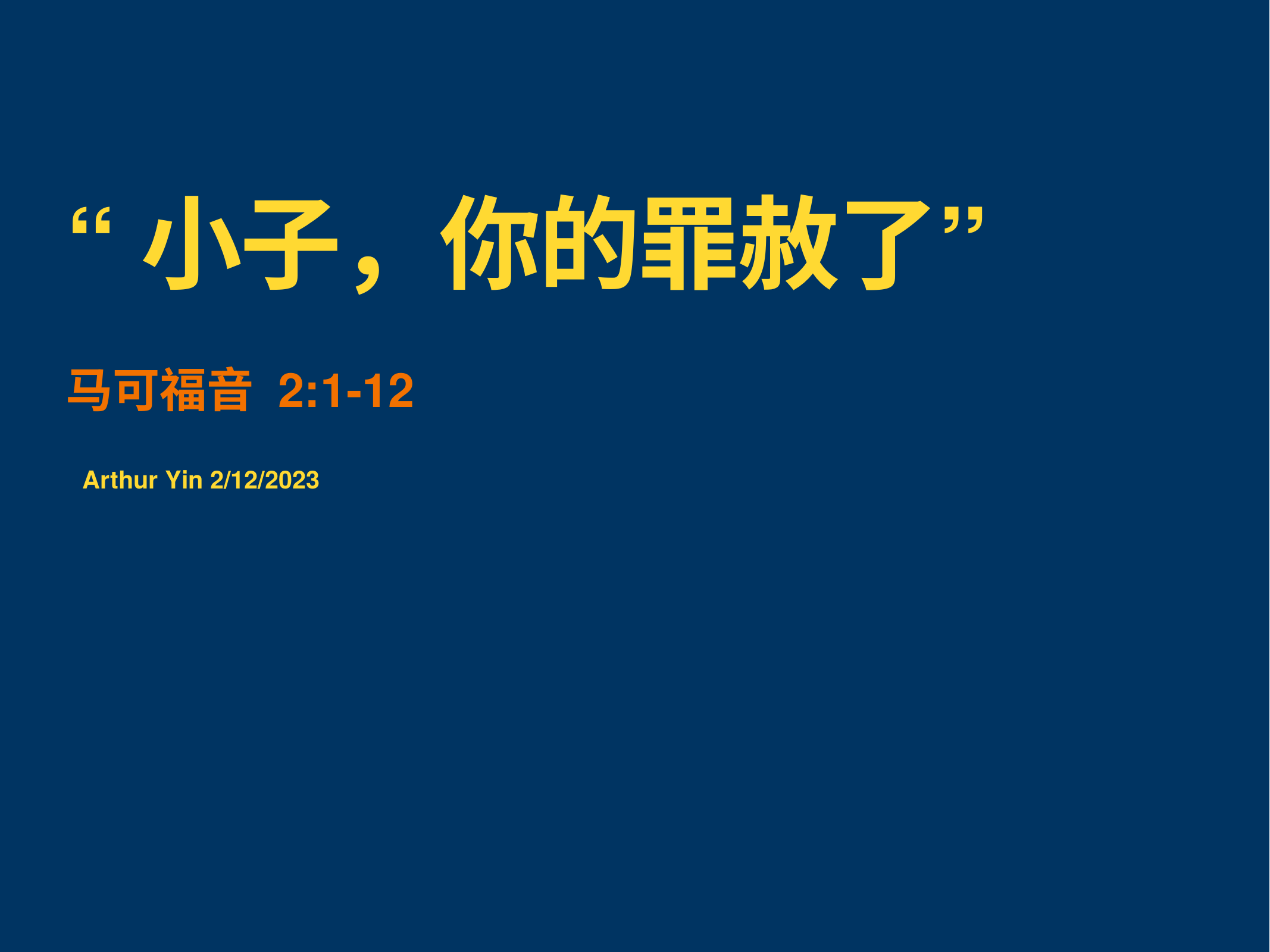

# “小子，你的罪赦了”
马可福音 2:1-12
Arthur Yin 2/12/2023